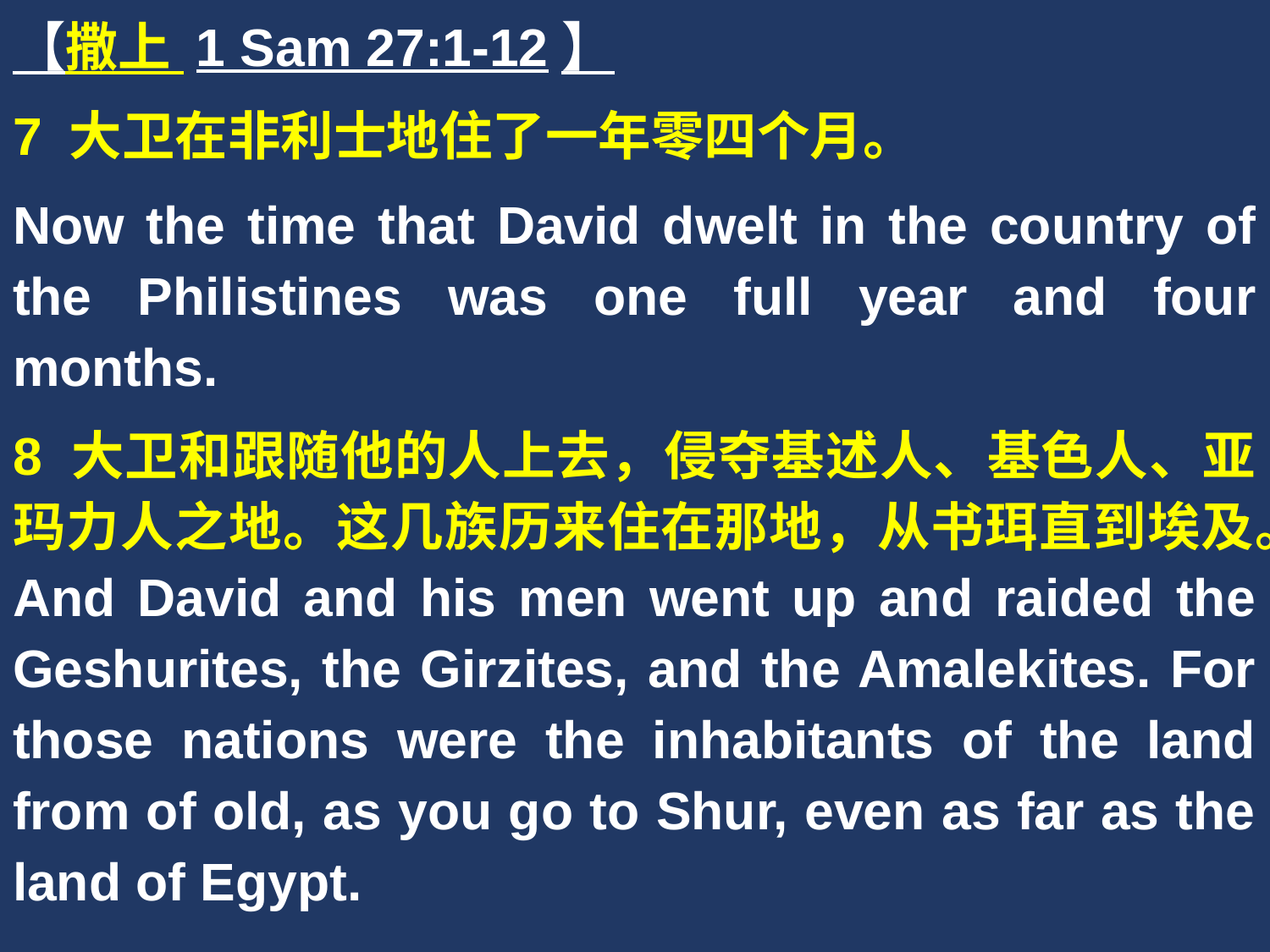

【撒上 1 Sam 27:1-12】
7 大卫在非利士地住了一年零四个月。
Now the time that David dwelt in the country of the Philistines was one full year and four months.
8 大卫和跟随他的人上去，侵夺基述人、基色人、亚玛力人之地。这几族历来住在那地，从书珥直到埃及。And David and his men went up and raided the Geshurites, the Girzites, and the Amalekites. For those nations were the inhabitants of the land from of old, as you go to Shur, even as far as the land of Egypt.